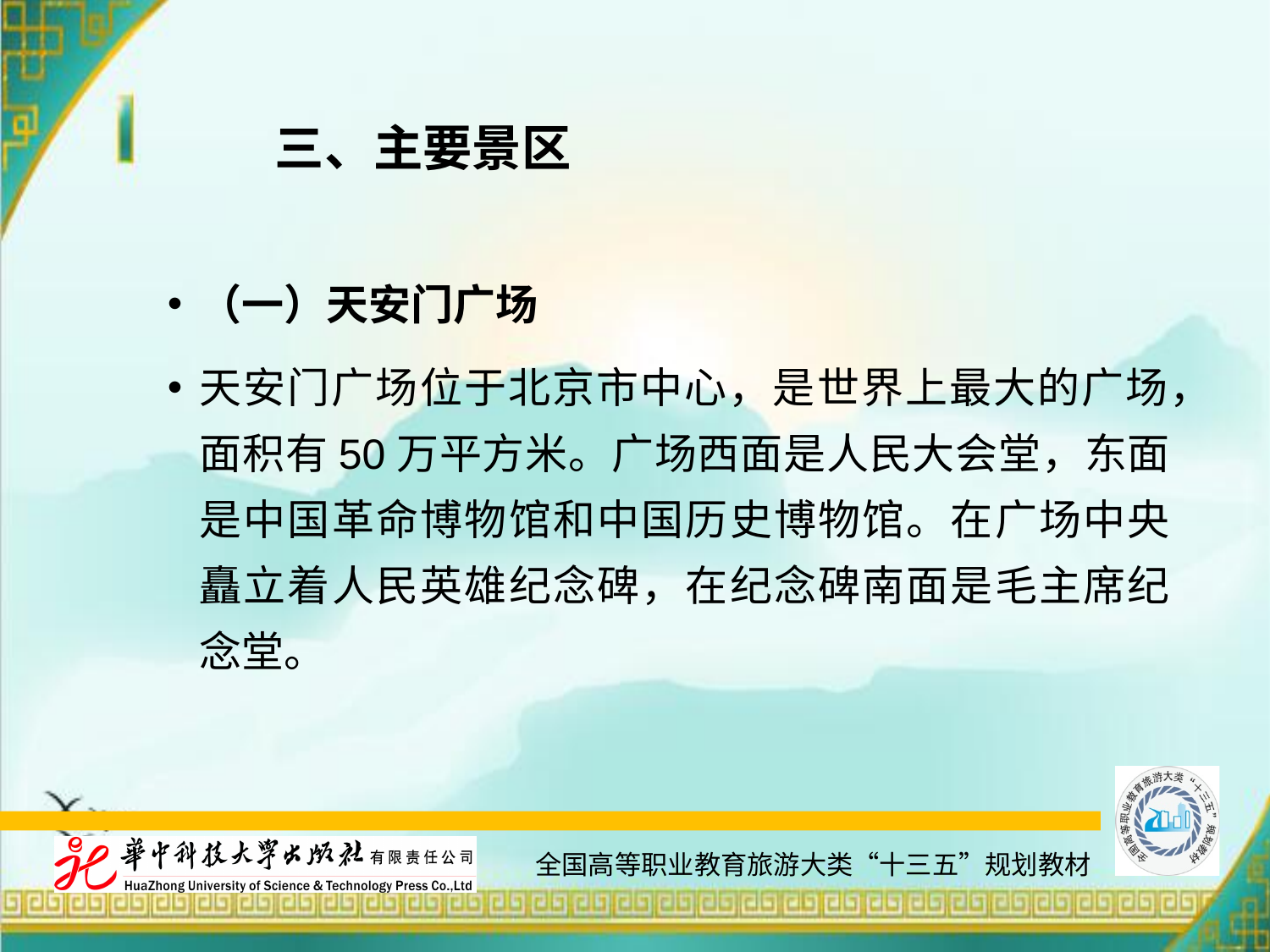

# 三、主要景区
（一）天安门广场
天安门广场位于北京市中心，是世界上最大的广场，面积有50万平方米。广场西面是人民大会堂，东面是中国革命博物馆和中国历史博物馆。在广场中央矗立着人民英雄纪念碑，在纪念碑南面是毛主席纪念堂。